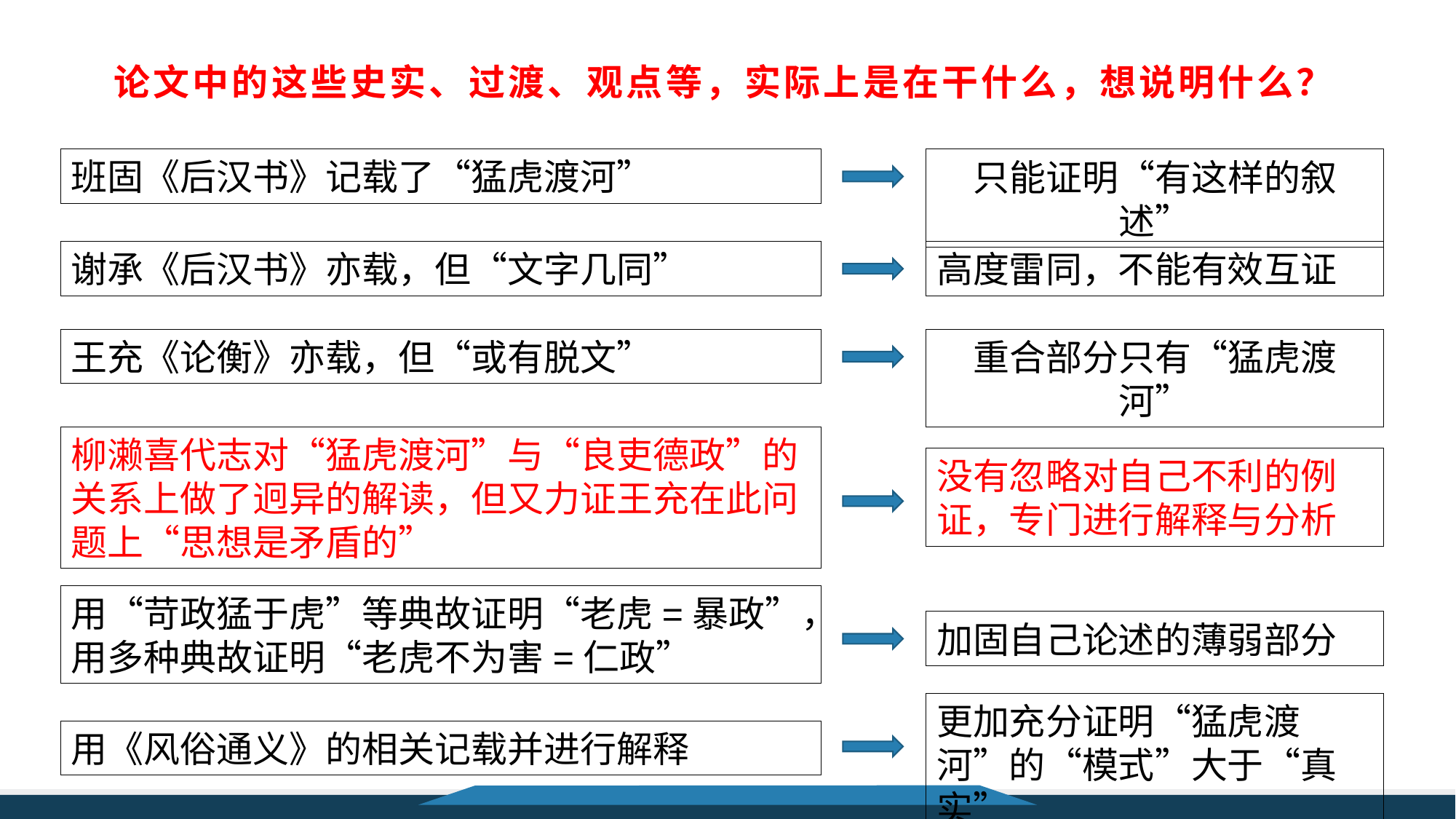

论文中的这些史实、过渡、观点等，实际上是在干什么，想说明什么？
班固《后汉书》记载了“猛虎渡河”
只能证明“有这样的叙述”

谢承《后汉书》亦载，但“文字几同”
高度雷同，不能有效互证

王充《论衡》亦载，但“或有脱文”
重合部分只有“猛虎渡河”

柳濑喜代志对“猛虎渡河”与“良吏德政”的关系上做了迥异的解读，但又力证王充在此问题上“思想是矛盾的”
没有忽略对自己不利的例证，专门进行解释与分析

用“苛政猛于虎”等典故证明“老虎=暴政”，
用多种典故证明“老虎不为害=仁政”
加固自己论述的薄弱部分

更加充分证明“猛虎渡河”的“模式”大于“真实”
用《风俗通义》的相关记载并进行解释